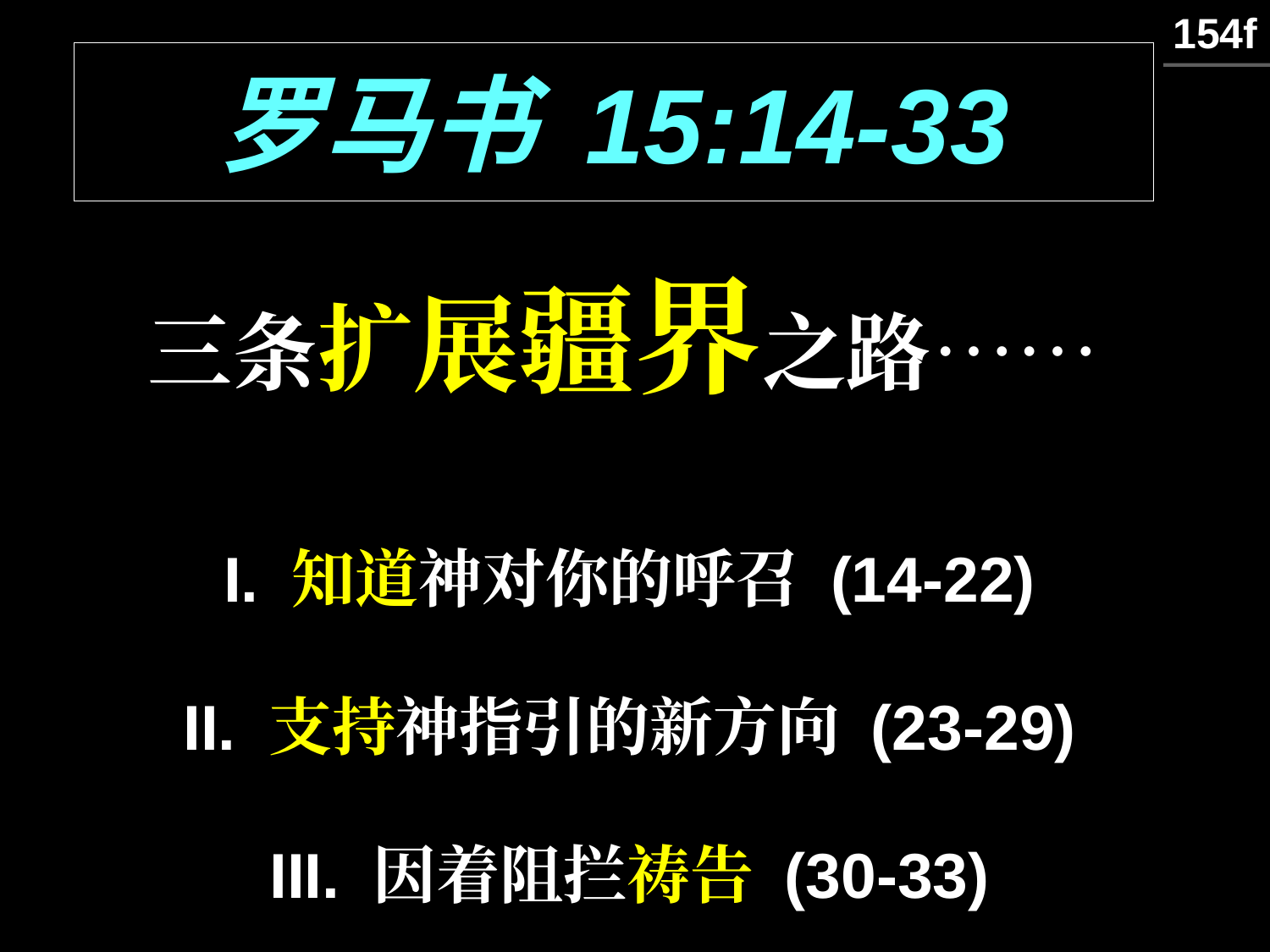

154f
# 罗马书 15:14-33
三条扩展疆界之路……
I. 知道神对你的呼召 (14-22)
II. 支持神指引的新方向 (23-29)
III. 因着阻拦祷告 (30-33)